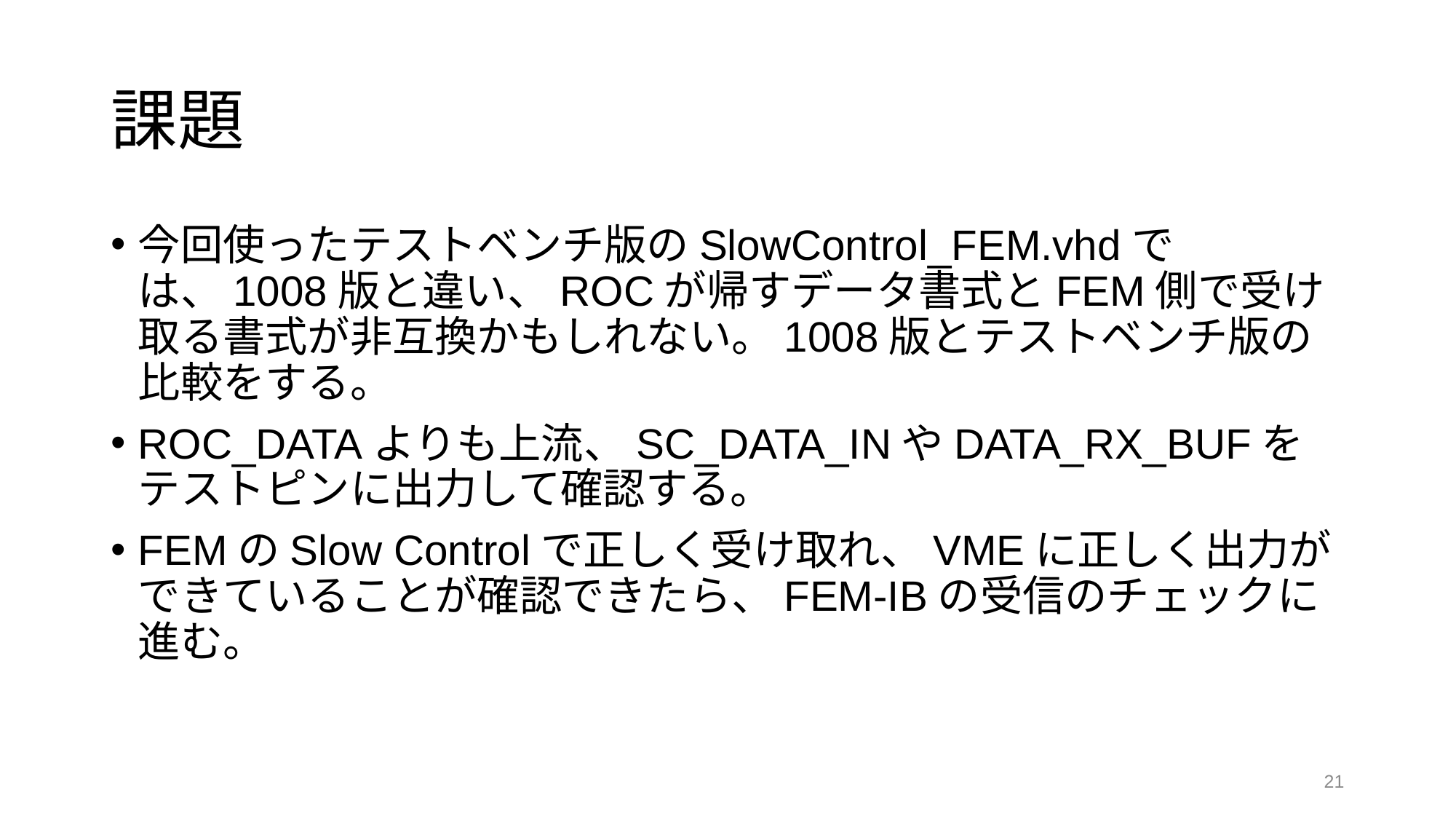

# 課題
今回使ったテストベンチ版のSlowControl_FEM.vhdでは、1008版と違い、ROCが帰すデータ書式とFEM側で受け取る書式が非互換かもしれない。1008版とテストベンチ版の比較をする。
ROC_DATAよりも上流、SC_DATA_INやDATA_RX_BUFをテストピンに出力して確認する。
FEMのSlow Controlで正しく受け取れ、VMEに正しく出力ができていることが確認できたら、FEM-IBの受信のチェックに進む。

21